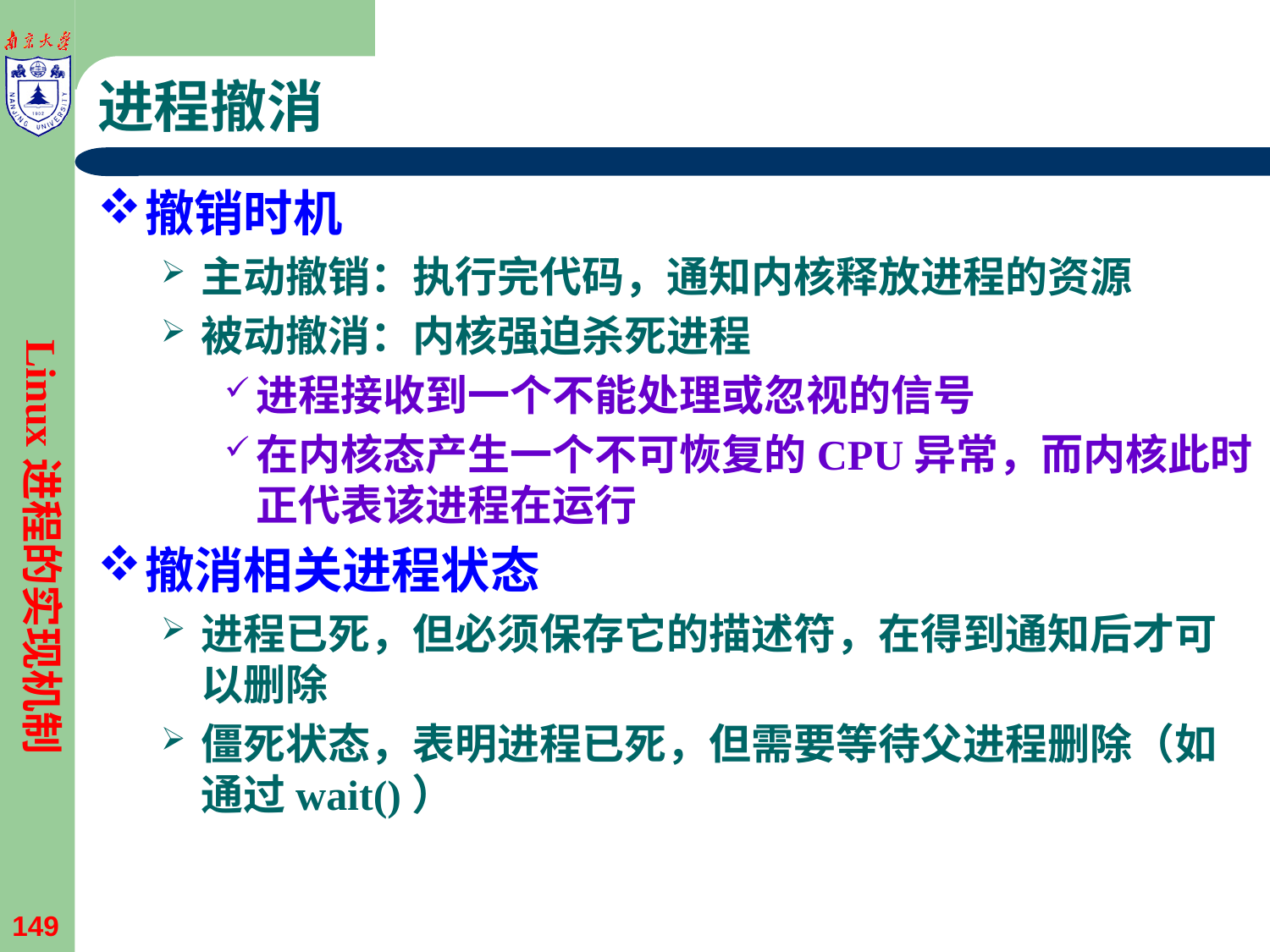

# 进程撤消
撤销时机
主动撤销：执行完代码，通知内核释放进程的资源
被动撤消：内核强迫杀死进程
进程接收到一个不能处理或忽视的信号
在内核态产生一个不可恢复的CPU异常，而内核此时正代表该进程在运行
撤消相关进程状态
进程已死，但必须保存它的描述符，在得到通知后才可以删除
僵死状态，表明进程已死，但需要等待父进程删除（如通过wait()）
Linux进程的实现机制
149